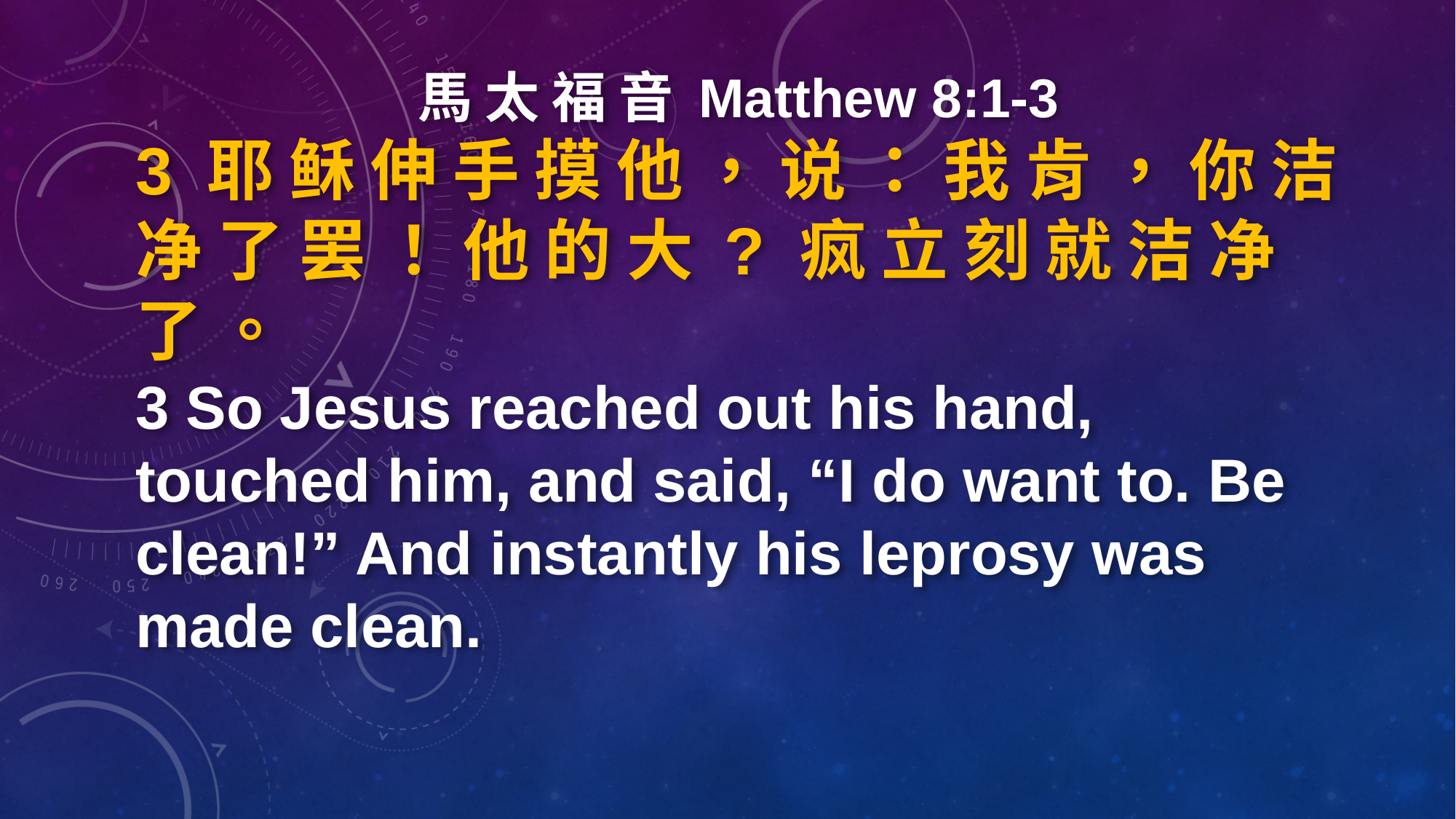

馬 太 福 音 Matthew 8:1-3
3 耶 稣 伸 手 摸 他 ， 说 ： 我 肯 ， 你 洁 净 了 罢 ！ 他 的 大 ? 疯 立 刻 就 洁 净 了 。
3 So Jesus reached out his hand, touched him, and said, “I do want to. Be clean!” And instantly his leprosy was made clean.